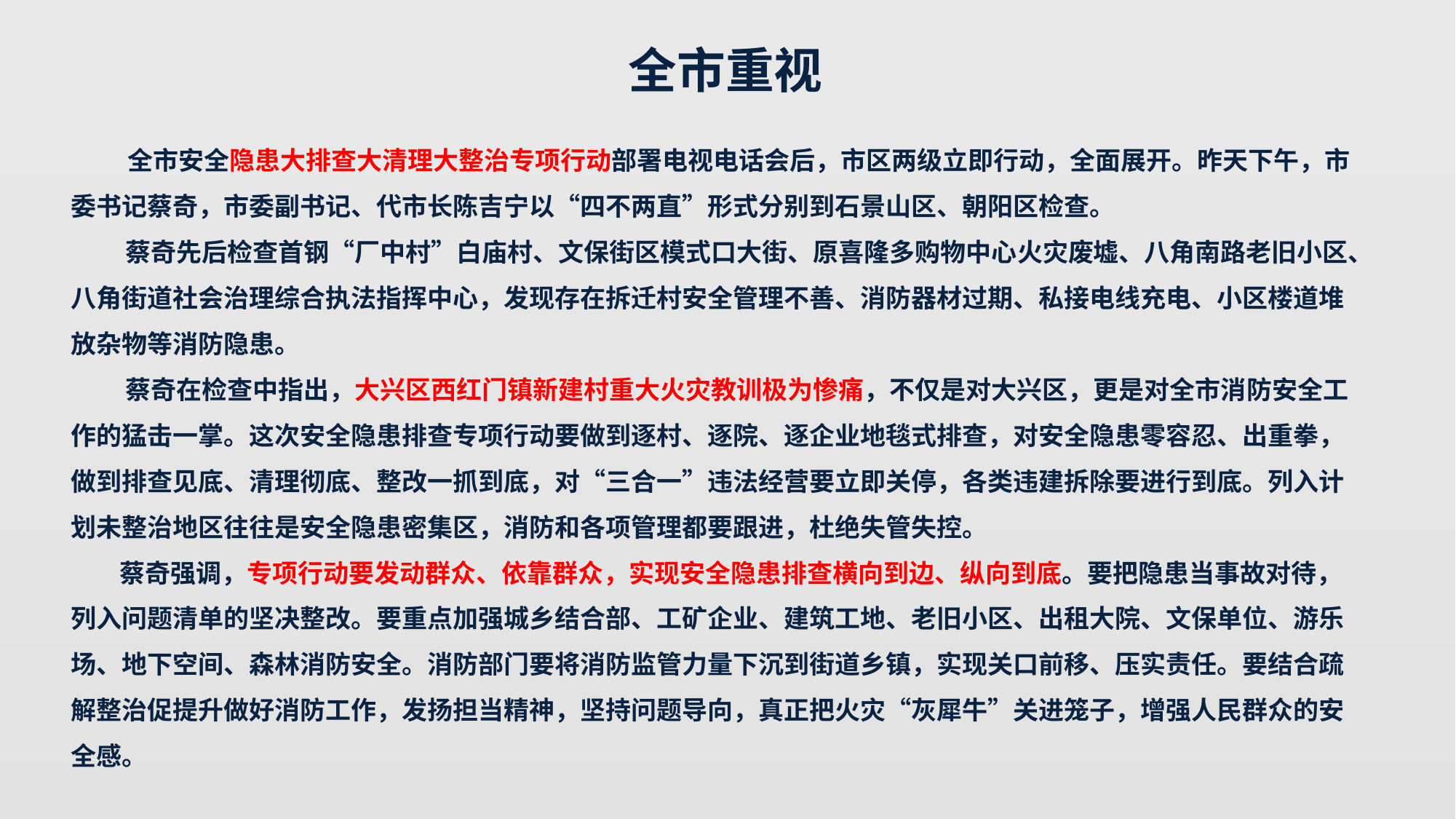

# 全市重视
           全市安全隐患大排查大清理大整治专项行动部署电视电话会后，市区两级立即行动，全面展开。昨天下午，市委书记蔡奇，市委副书记、代市长陈吉宁以“四不两直”形式分别到石景山区、朝阳区检查。
         蔡奇先后检查首钢“厂中村”白庙村、文保街区模式口大街、原喜隆多购物中心火灾废墟、八角南路老旧小区、八角街道社会治理综合执法指挥中心，发现存在拆迁村安全管理不善、消防器材过期、私接电线充电、小区楼道堆放杂物等消防隐患。
         蔡奇在检查中指出，大兴区西红门镇新建村重大火灾教训极为惨痛，不仅是对大兴区，更是对全市消防安全工作的猛击一掌。这次安全隐患排查专项行动要做到逐村、逐院、逐企业地毯式排查，对安全隐患零容忍、出重拳，做到排查见底、清理彻底、整改一抓到底，对“三合一”违法经营要立即关停，各类违建拆除要进行到底。列入计划未整治地区往往是安全隐患密集区，消防和各项管理都要跟进，杜绝失管失控。
        蔡奇强调，专项行动要发动群众、依靠群众，实现安全隐患排查横向到边、纵向到底。要把隐患当事故对待，列入问题清单的坚决整改。要重点加强城乡结合部、工矿企业、建筑工地、老旧小区、出租大院、文保单位、游乐场、地下空间、森林消防安全。消防部门要将消防监管力量下沉到街道乡镇，实现关口前移、压实责任。要结合疏解整治促提升做好消防工作，发扬担当精神，坚持问题导向，真正把火灾“灰犀牛”关进笼子，增强人民群众的安全感。
16